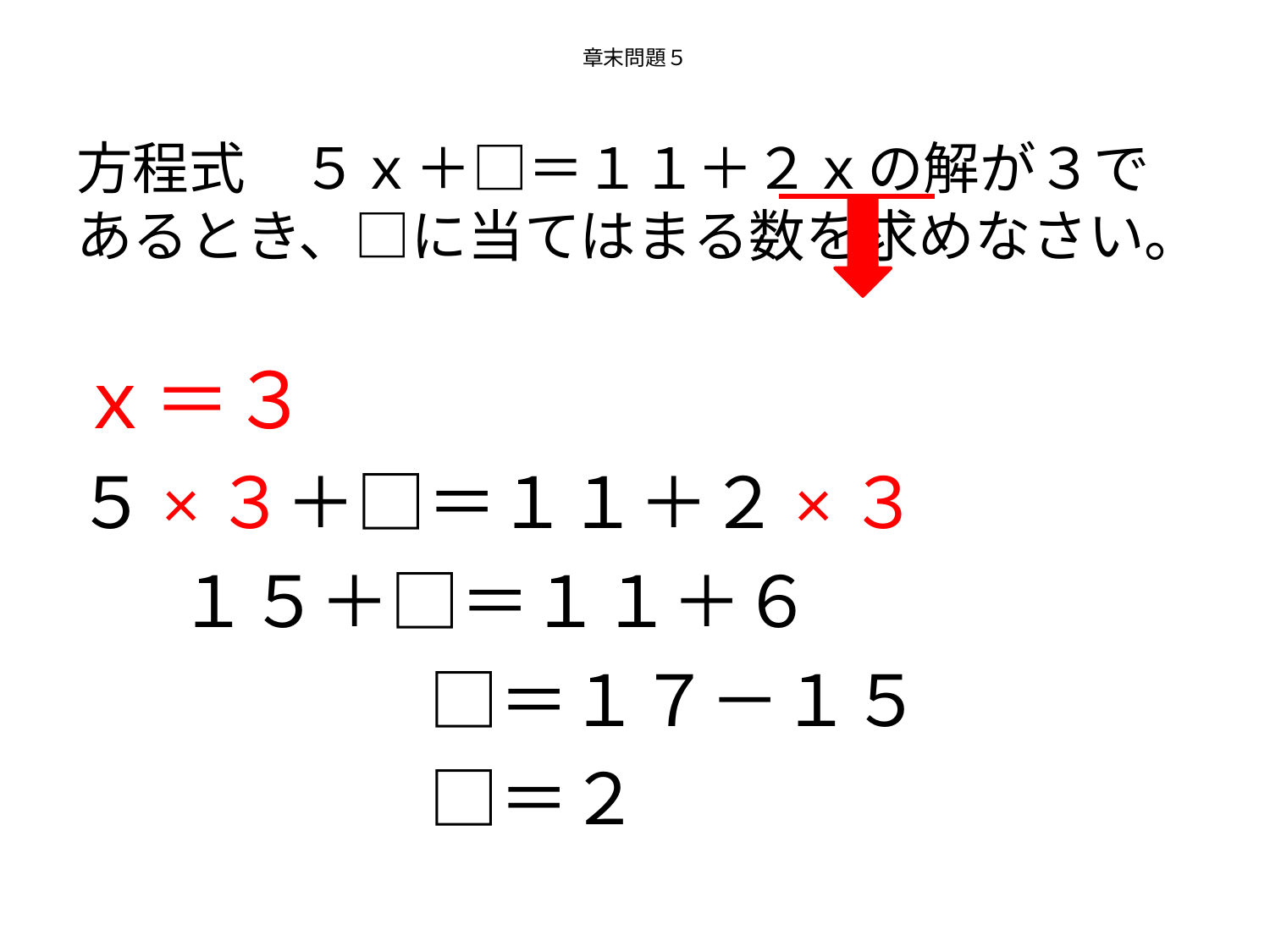

# 章末問題５
方程式　５ｘ＋□＝１１＋２ｘの解が３であるとき、□に当てはまる数を求めなさい。
　　　　　　　　　　　　　　　　　　　ｘ＝３
５×３＋□＝１１＋２×３
　  １５＋□＝１１＋６
　　　　　□＝１７－１５
　　　　　□＝２